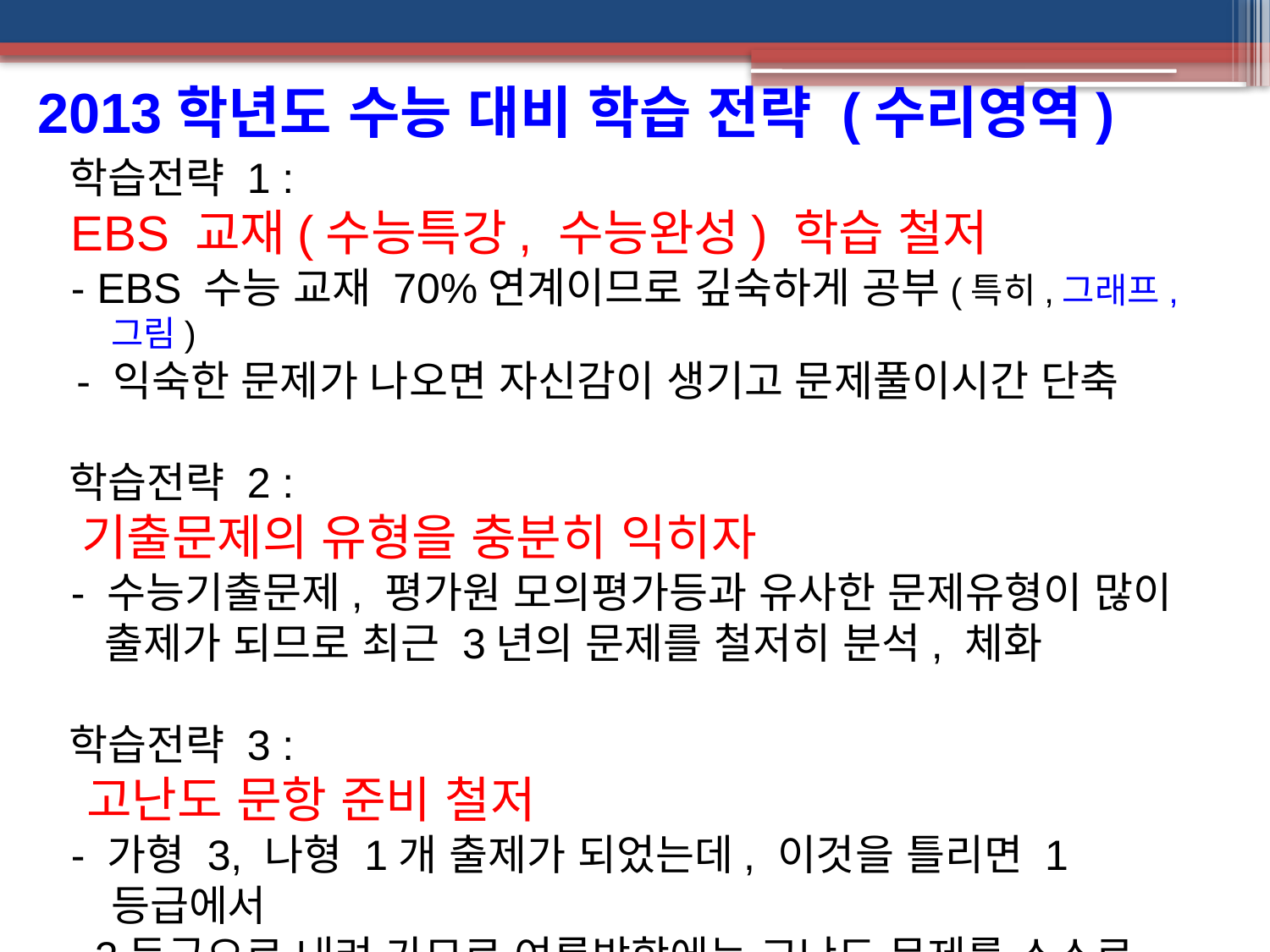

2013학년도 수능 대비 학습 전략 (수리영역)
 학습전략 1 :
  EBS 교재(수능특강, 수능완성) 학습 철저
  - EBS 수능 교재 70%연계이므로 깊숙하게 공부(특히,그래프,그림)
   - 익숙한 문제가 나오면 자신감이 생기고 문제풀이시간 단축

 학습전략 2 :
  기출문제의 유형을 충분히 익히자
  - 수능기출문제, 평가원 모의평가등과 유사한 문제유형이 많이
    출제가 되므로 최근 3년의 문제를 철저히 분석, 체화

 학습전략 3 :
  고난도 문항 준비 철저
  - 가형 3, 나형 1개 출제가 되었는데, 이것을 틀리면 1등급에서
    2등급으로 내려 가므로 여름방학에는 고난도 문제를 스스로
    푸는 연습이 필수